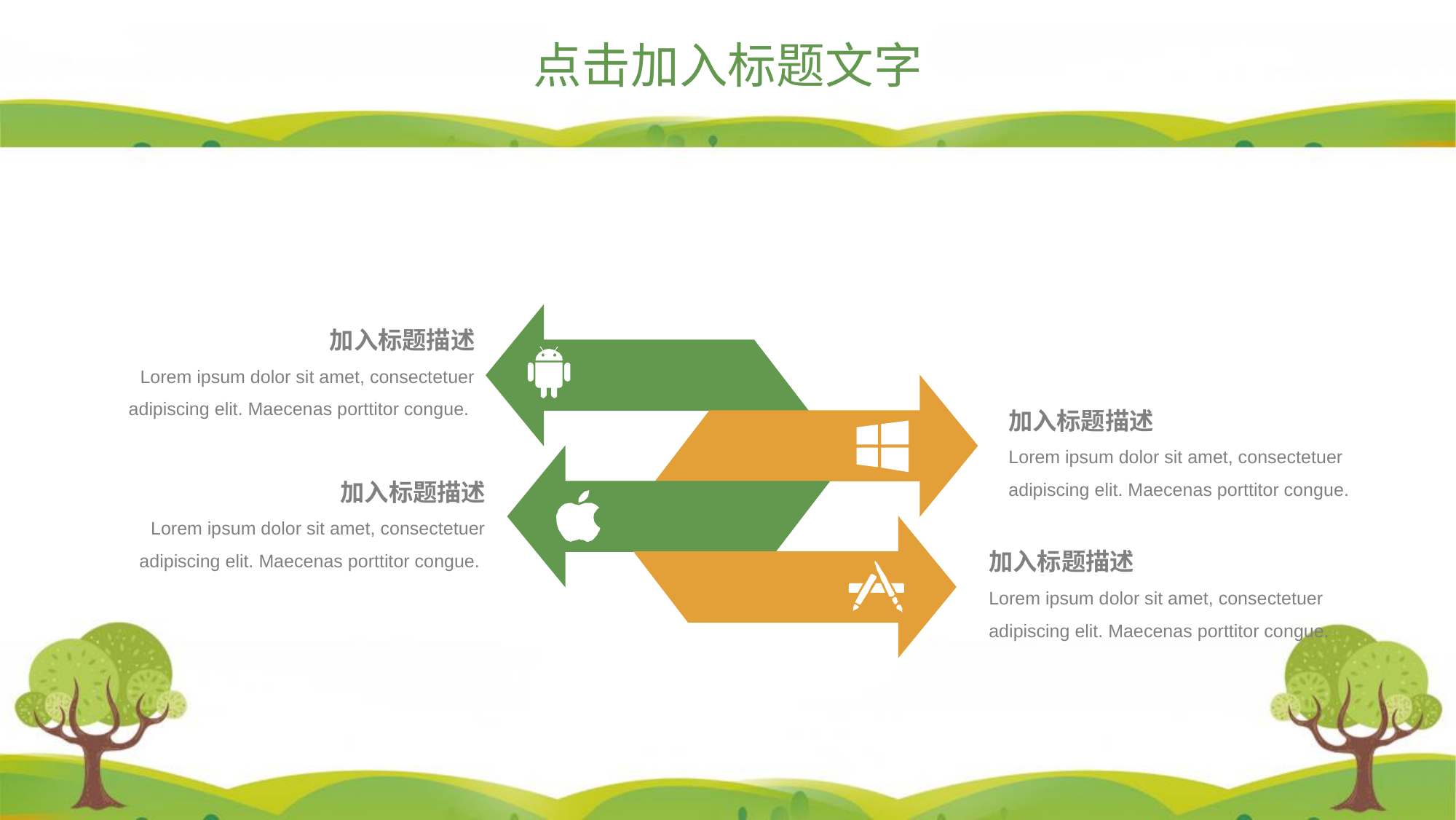

点击加入标题文字
加入标题描述
Lorem ipsum dolor sit amet, consectetuer adipiscing elit. Maecenas porttitor congue.

加入标题描述
Lorem ipsum dolor sit amet, consectetuer adipiscing elit. Maecenas porttitor congue.

加入标题描述
Lorem ipsum dolor sit amet, consectetuer adipiscing elit. Maecenas porttitor congue.

加入标题描述
Lorem ipsum dolor sit amet, consectetuer adipiscing elit. Maecenas porttitor congue.